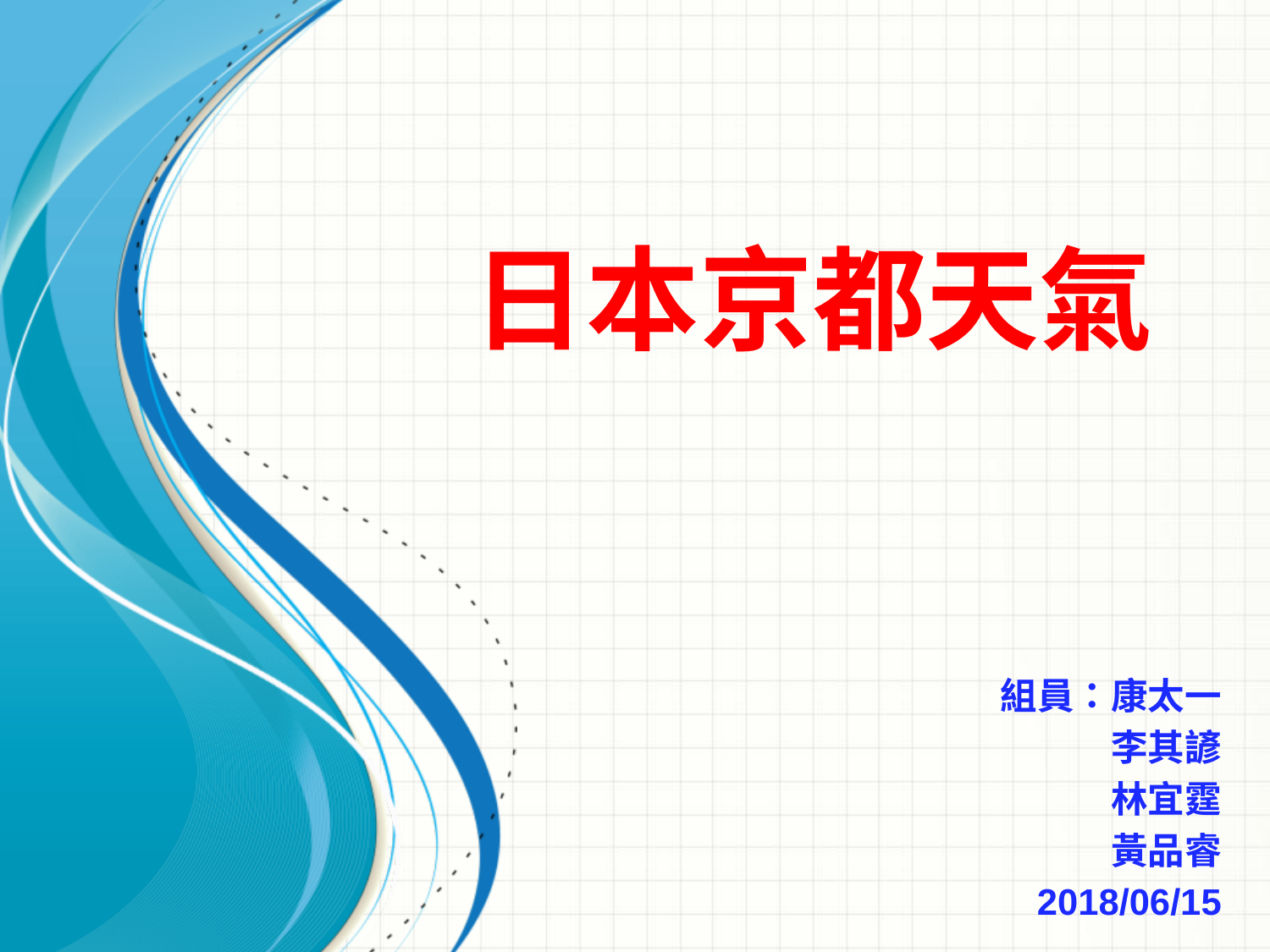

# 日本京都天氣
組員：康太一
李其諺
林宜霆
黃品睿
2018/06/15